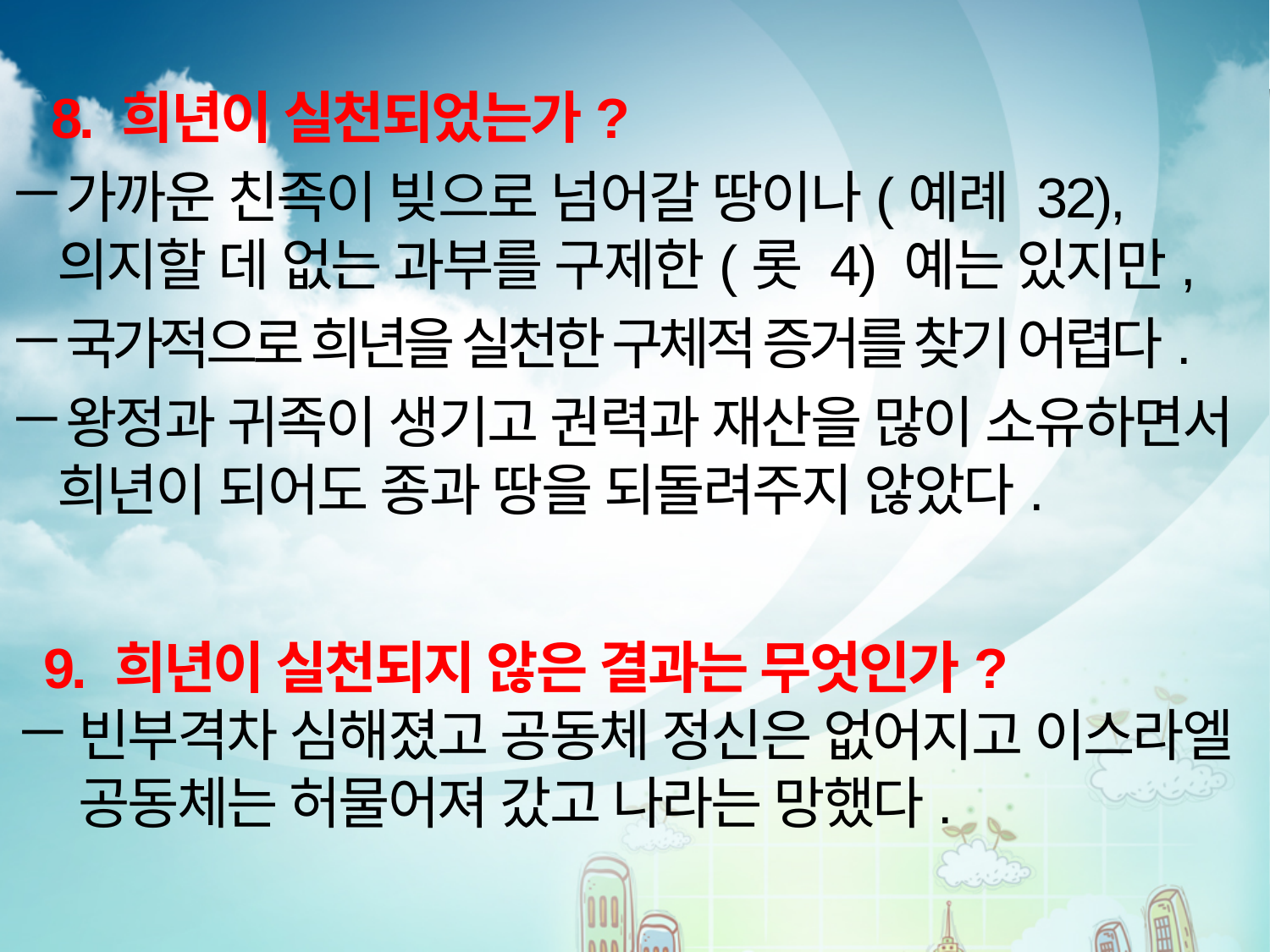

8. 희년이 실천되었는가?
가까운 친족이 빚으로 넘어갈 땅이나(예례 32), 의지할 데 없는 과부를 구제한(롯 4) 예는 있지만,
국가적으로 희년을 실천한 구체적 증거를 찾기 어렵다.
왕정과 귀족이 생기고 권력과 재산을 많이 소유하면서 희년이 되어도 종과 땅을 되돌려주지 않았다.

  9. 희년이 실천되지 않은 결과는 무엇인가?
빈부격차 심해졌고 공동체 정신은 없어지고 이스라엘 공동체는 허물어져 갔고 나라는 망했다.